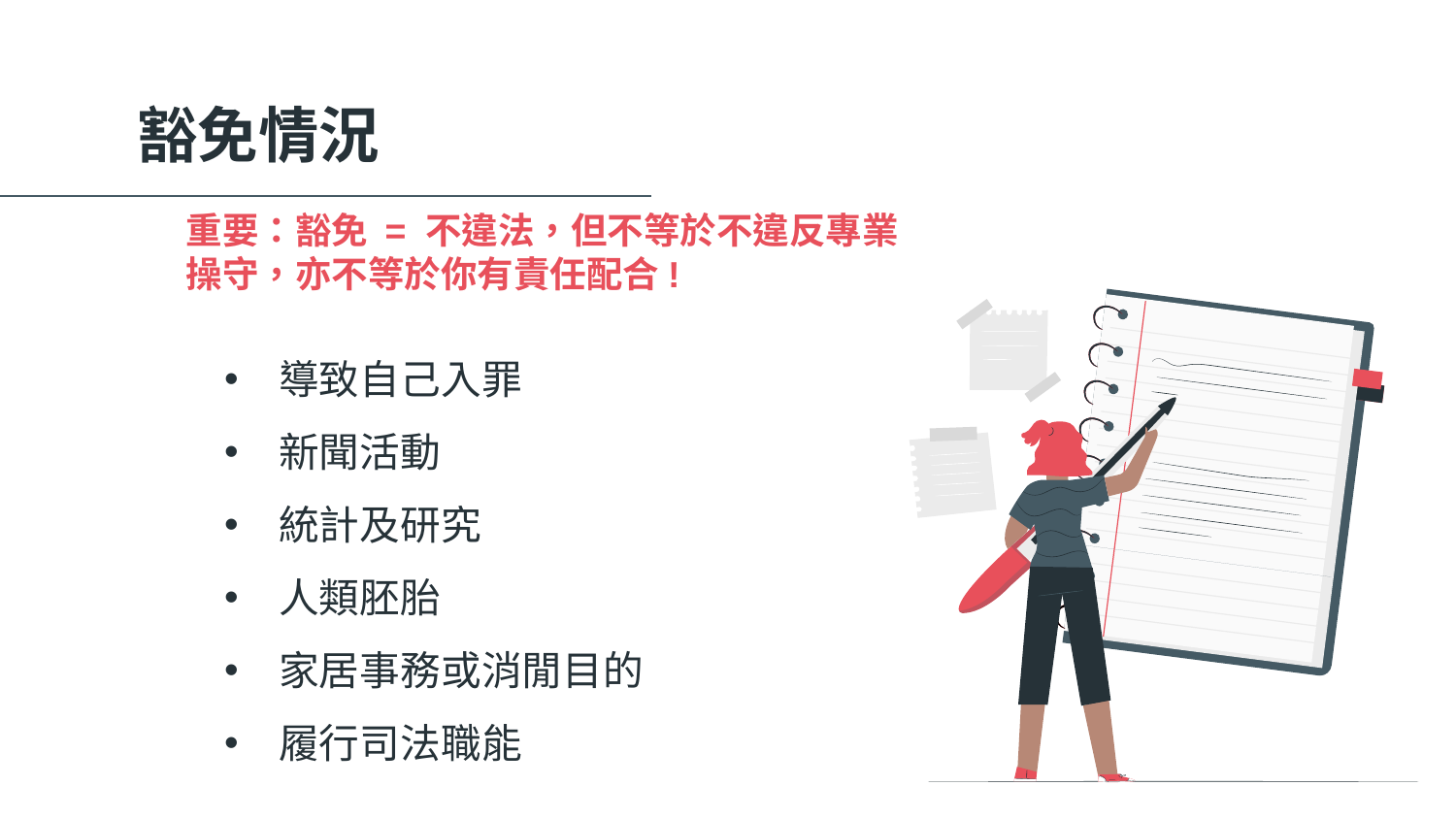

豁免情況
# 重要：豁免 = 不違法，但不等於不違反專業操守，亦不等於你有責任配合!

導致⾃⼰⼊罪
新聞活動
統計及研究
⼈類胚胎
家居事務或消閒⽬的
履⾏司法職能